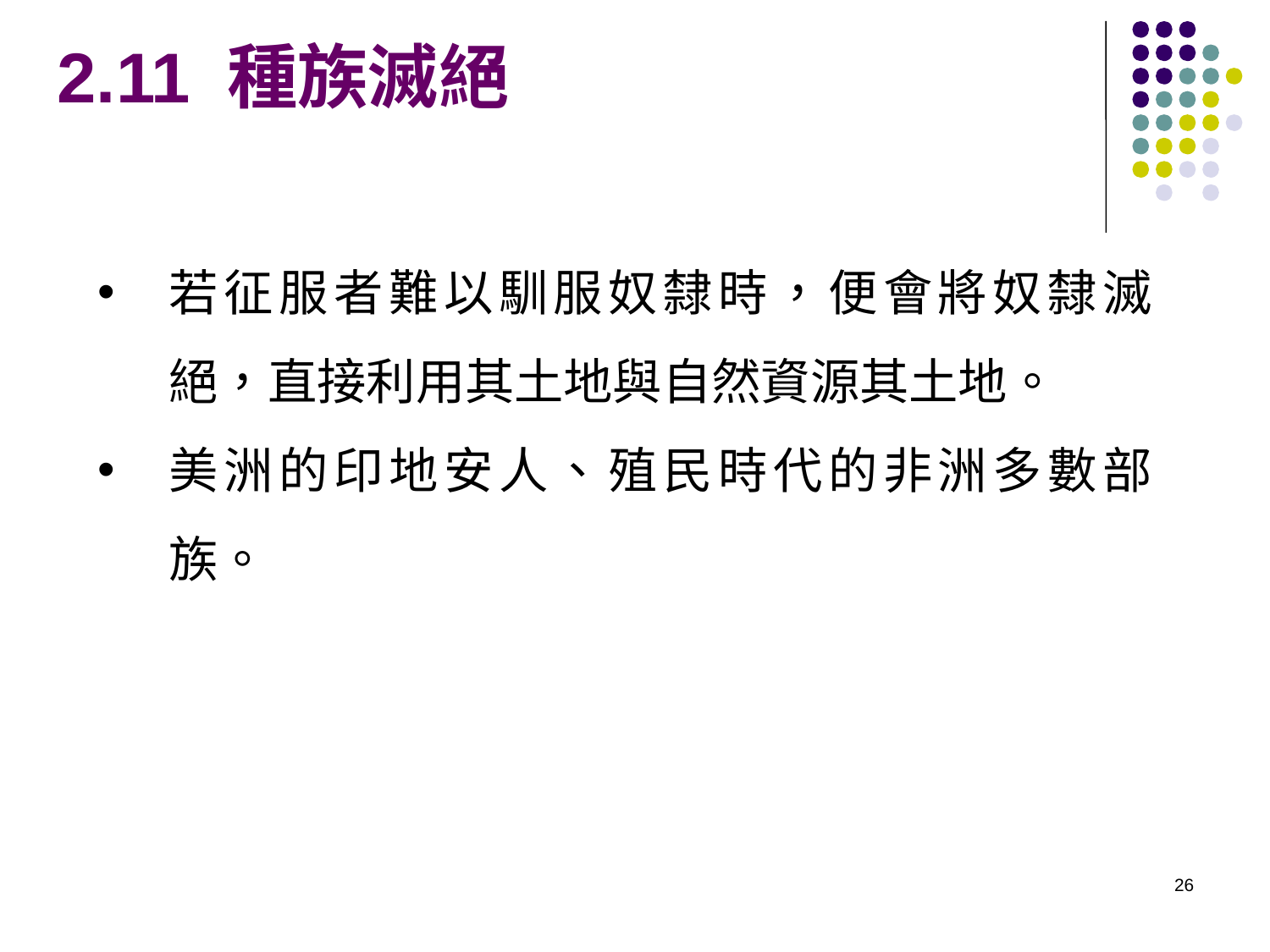

2.11 種族滅絕
若征服者難以馴服奴隸時，便會將奴隸滅絕，直接利用其土地與自然資源其土地。
美洲的印地安人、殖民時代的非洲多數部族。
26